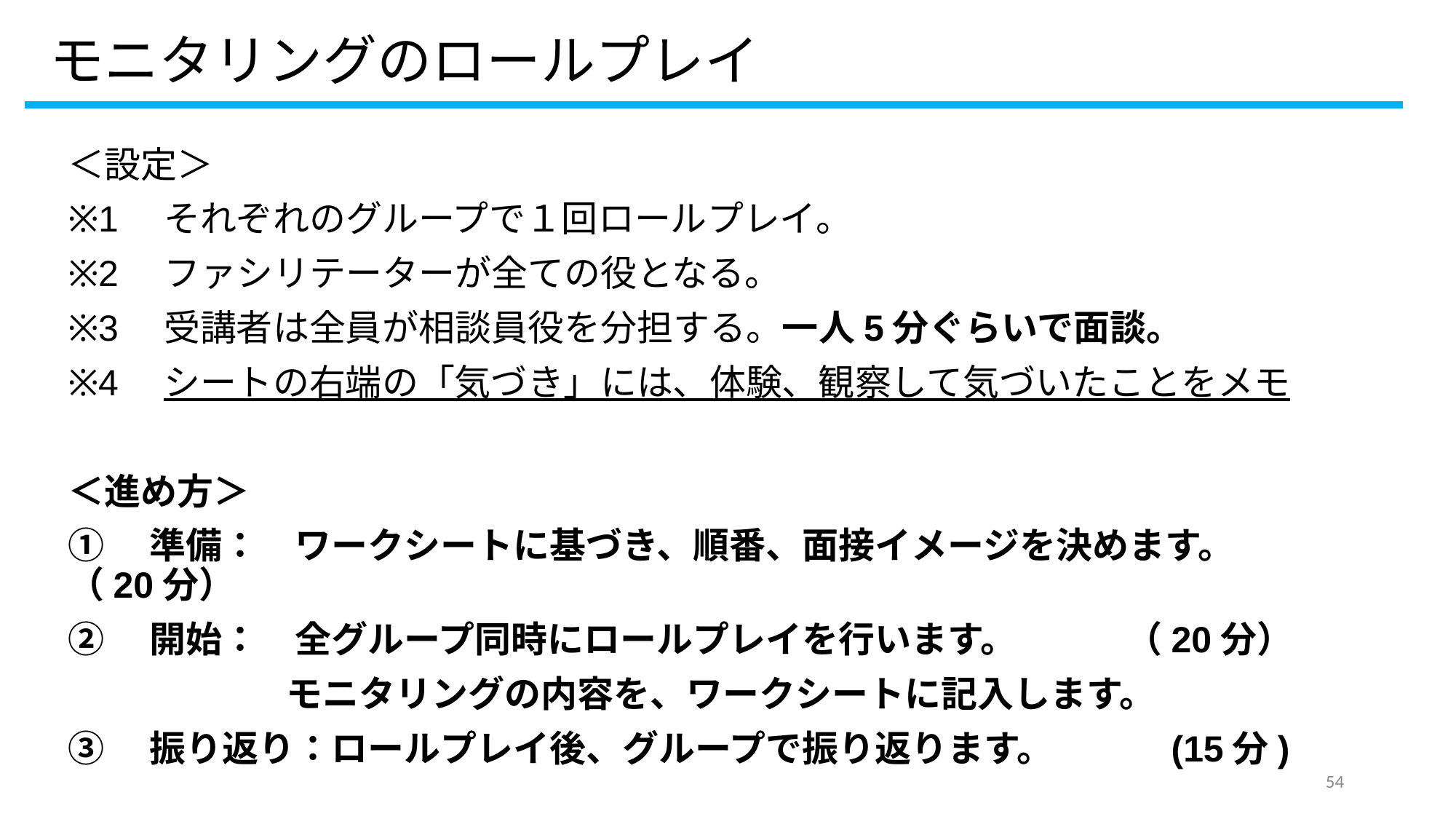

モニタリングのロールプレイ
＜設定＞
※1　それぞれのグループで１回ロールプレイ。
※2　ファシリテーターが全ての役となる。
※3　受講者は全員が相談員役を分担する。一人5分ぐらいで面談。
※4　シートの右端の「気づき」には、体験、観察して気づいたことをメモ

＜進め方＞
①　準備：　ワークシートに基づき、順番、面接イメージを決めます。　　　（20分）
②　開始：　全グループ同時にロールプレイを行います。　　　（20分）
　　　　　　モニタリングの内容を、ワークシートに記入します。
③　振り返り：ロールプレイ後、グループで振り返ります。　　　(15分)
54